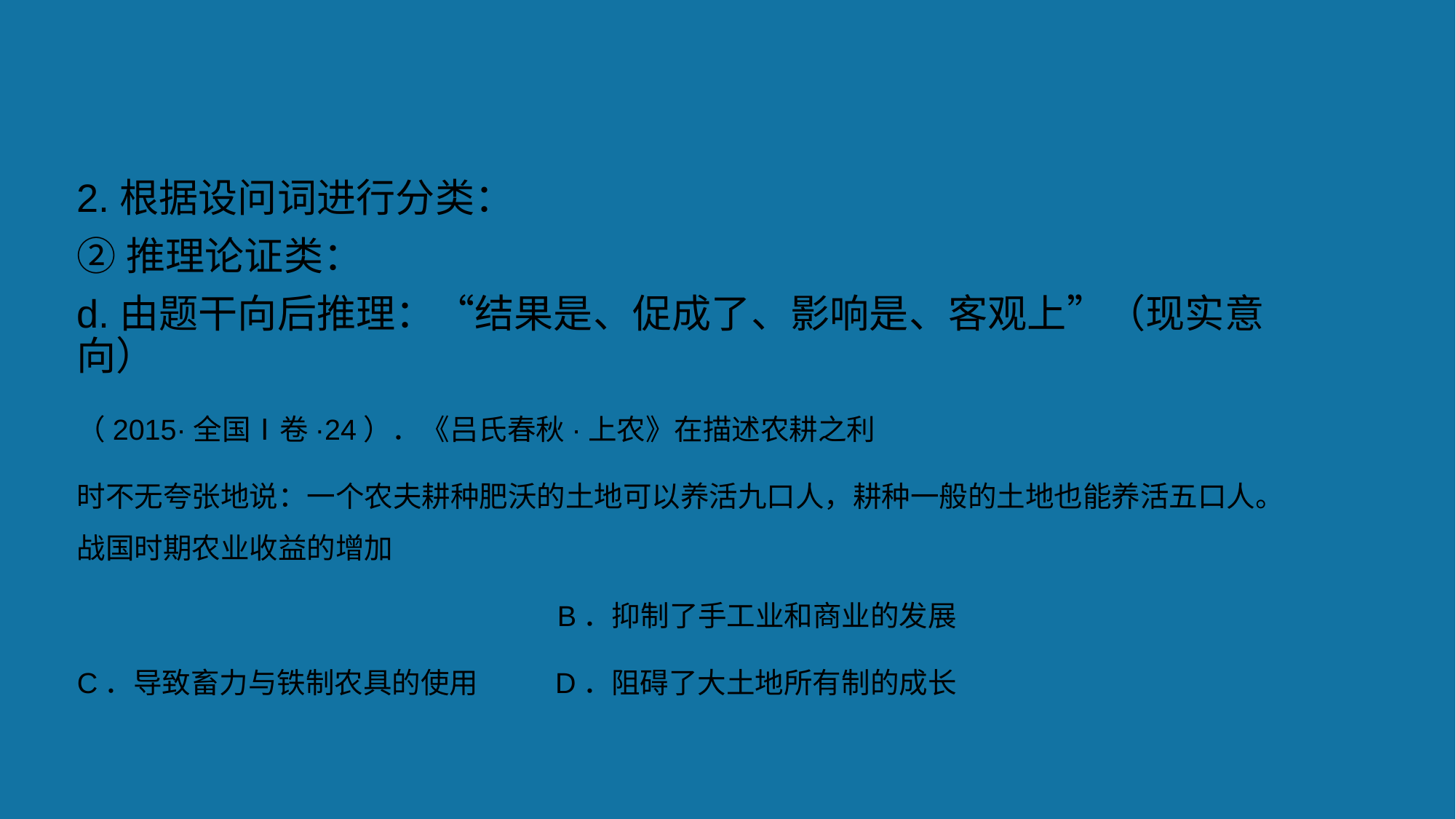

四、注重方法培养，提升解题能力
2.根据设问词进行分类：
②推理论证类：
d.由题干向后推理：“结果是、促成了、影响是、客观上”（现实意向）
（2015·全国Ⅰ卷·24）．《吕氏春秋·上农》在描述农耕之利
时不无夸张地说：一个农夫耕种肥沃的土地可以养活九口人，耕种一般的土地也能养活五口人。战国时期农业收益的增加
A．促进了个体小农经济的形成           B．抑制了手工业和商业的发展
C．导致畜力与铁制农具的使用           D．阻碍了大土地所有制的成长